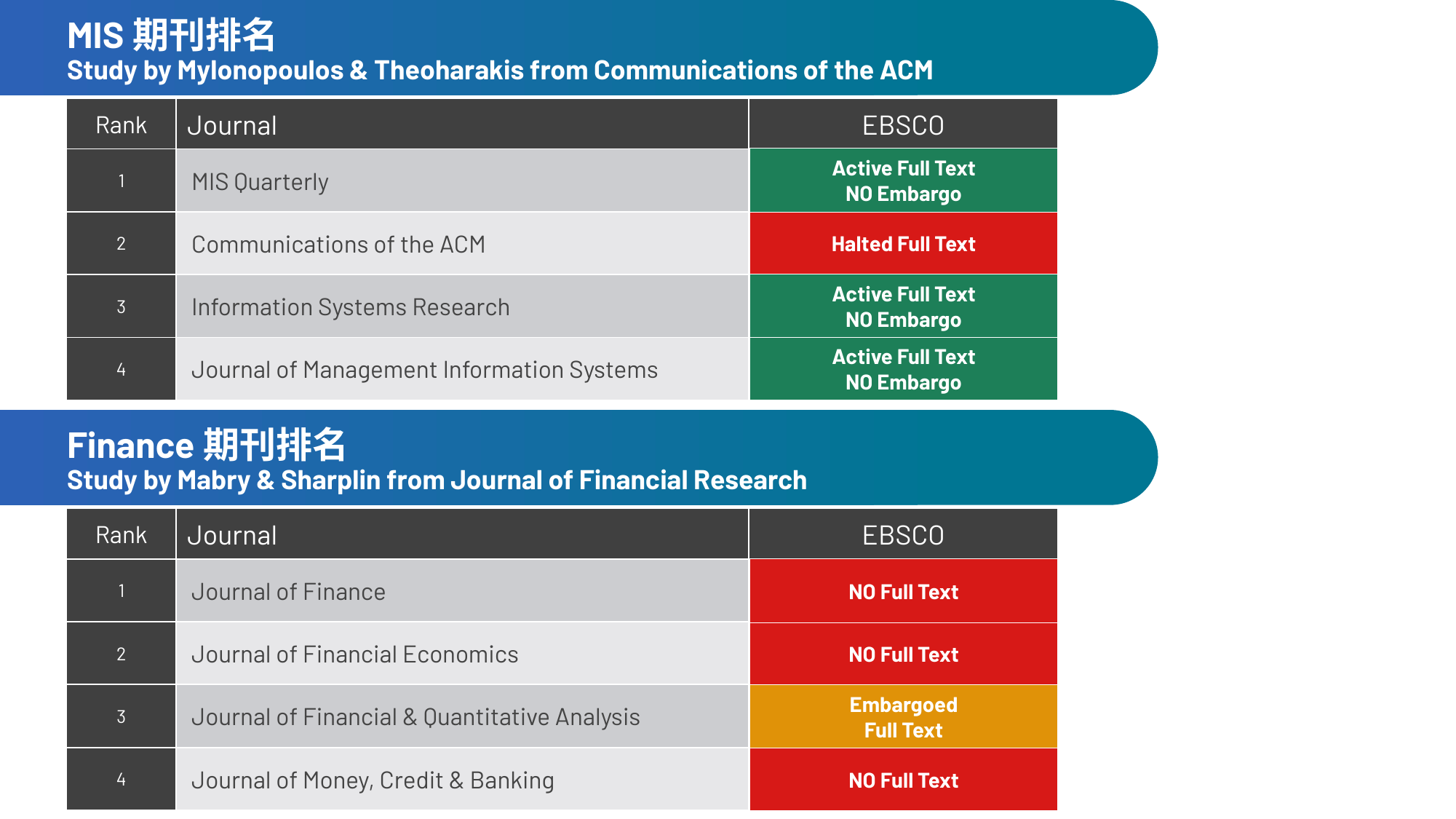

MIS期刊排名
Study by Mylonopoulos & Theoharakis from Communications of the ACM
| Rank | Journal | EBSCO |
| --- | --- | --- |
| 1 | MIS Quarterly |  |
| 2 | Communications of the ACM |  |
| 3 | Information Systems Research |  |
| 4 | Journal of Management Information Systems |  |
| Active Full Text NO Embargo |
| --- |
| Halted Full Text |
| Active Full Text NO Embargo |
| Active Full Text NO Embargo |
Finance期刊排名
Study by Mabry & Sharplin from Journal of Financial Research
| Rank | Journal | EBSCO |
| --- | --- | --- |
| 1 | Journal of Finance |  |
| 2 | Journal of Financial Economics |  |
| 3 | Journal of Financial & Quantitative Analysis |  |
| 4 | Journal of Money, Credit & Banking |  |
| NO Full Text |
| --- |
| NO Full Text |
| Embargoed Full Text |
| NO Full Text |